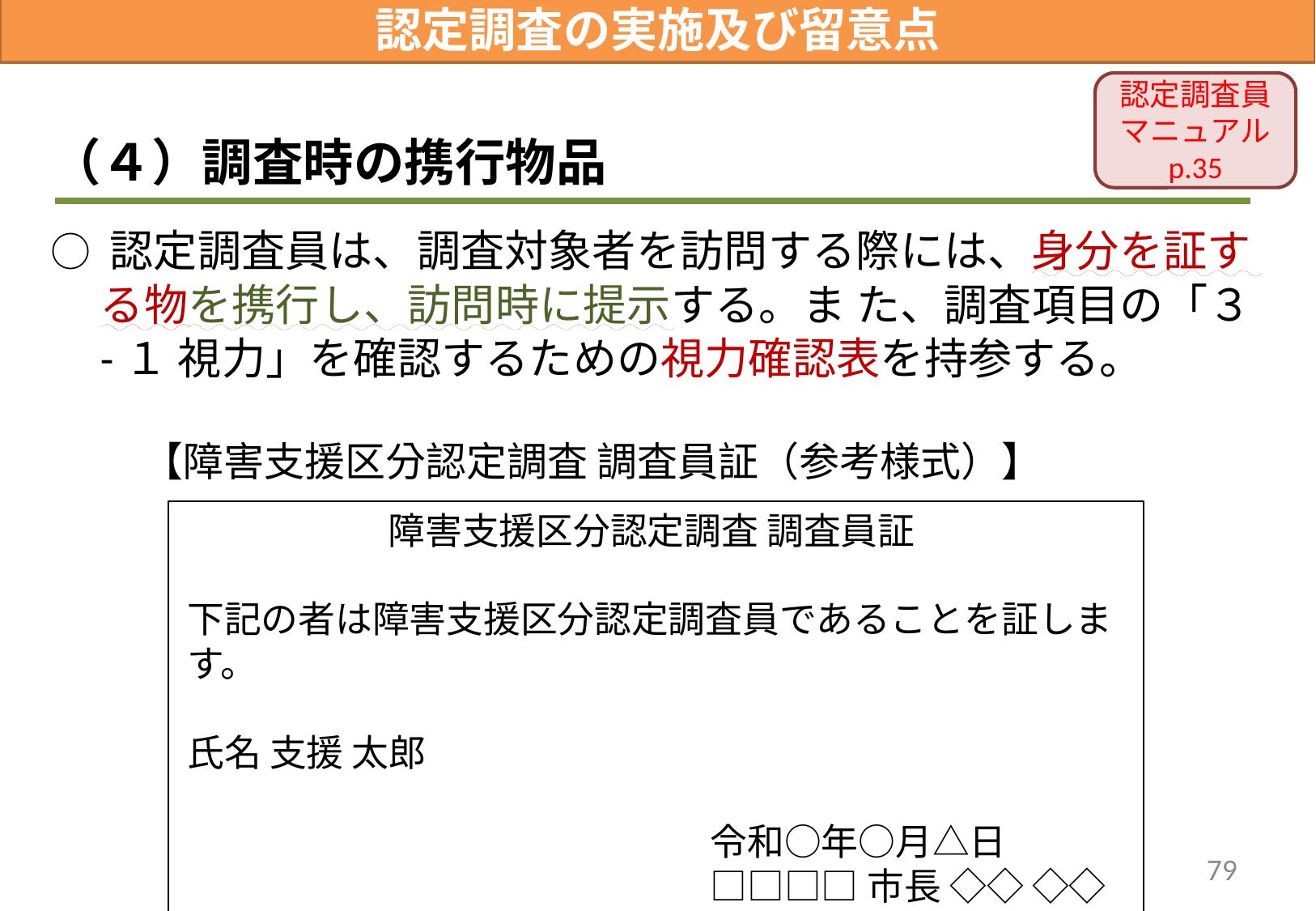

認定調査の実施及び留意点
認定調査員マニュアル
p.35
（４）調査時の携行物品
○ 認定調査員は、調査対象者を訪問する際には、身分を証する物を携行し、訪問時に提示する。ま た、調査項目の「３-１ 視力」を確認するための視力確認表を持参する。
【障害支援区分認定調査 調査員証（参考様式）】
障害支援区分認定調査 調査員証

下記の者は障害支援区分認定調査員であることを証します。

氏名 支援 太郎

令和○年○月△日
□□□□市長 ◇◇ ◇◇
79